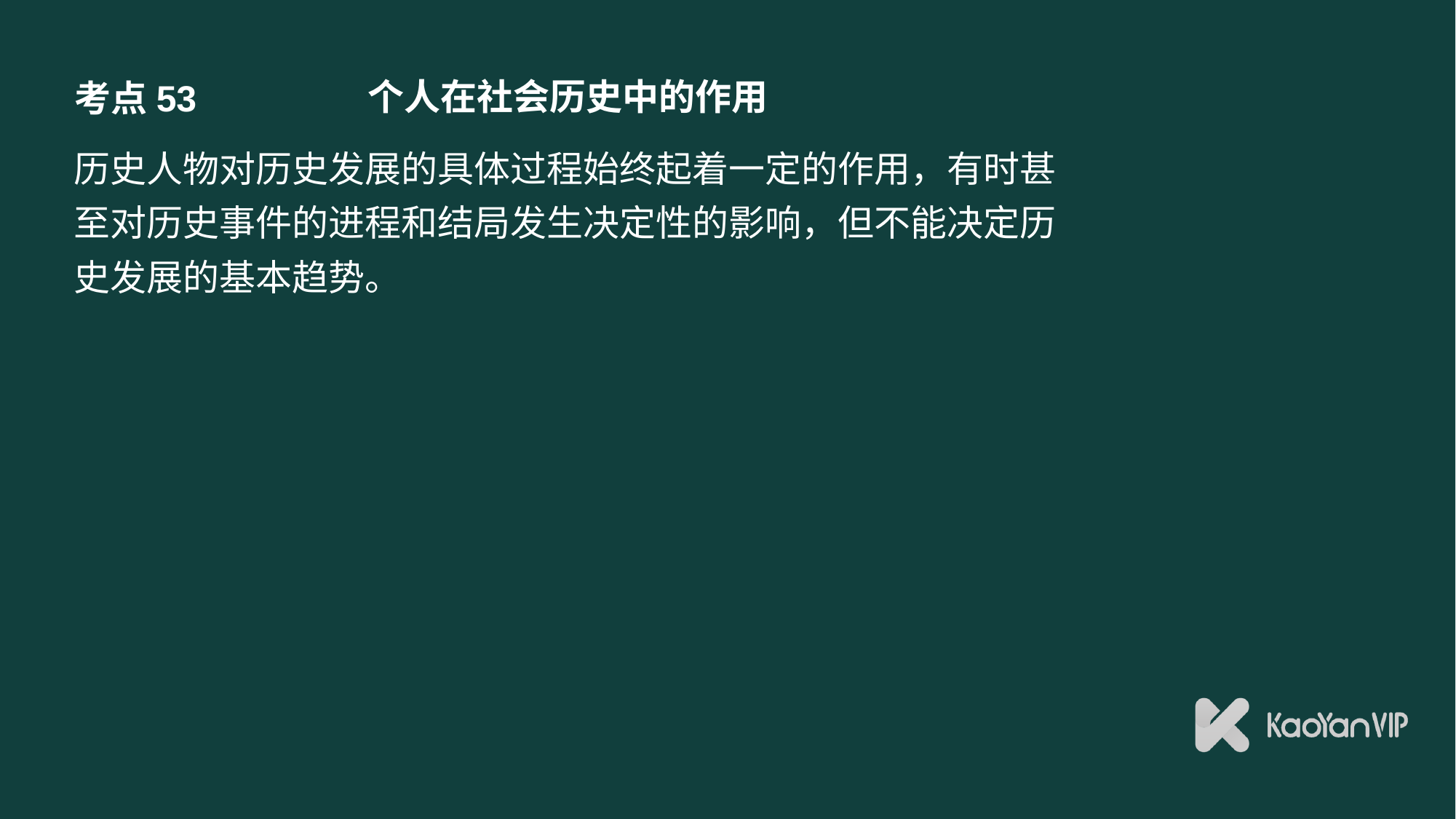

# 个人在社会历史中的作用
考点53
历史人物对历史发展的具体过程始终起着一定的作用，有时甚至对历史事件的进程和结局发生决定性的影响，但不能决定历史发展的基本趋势。